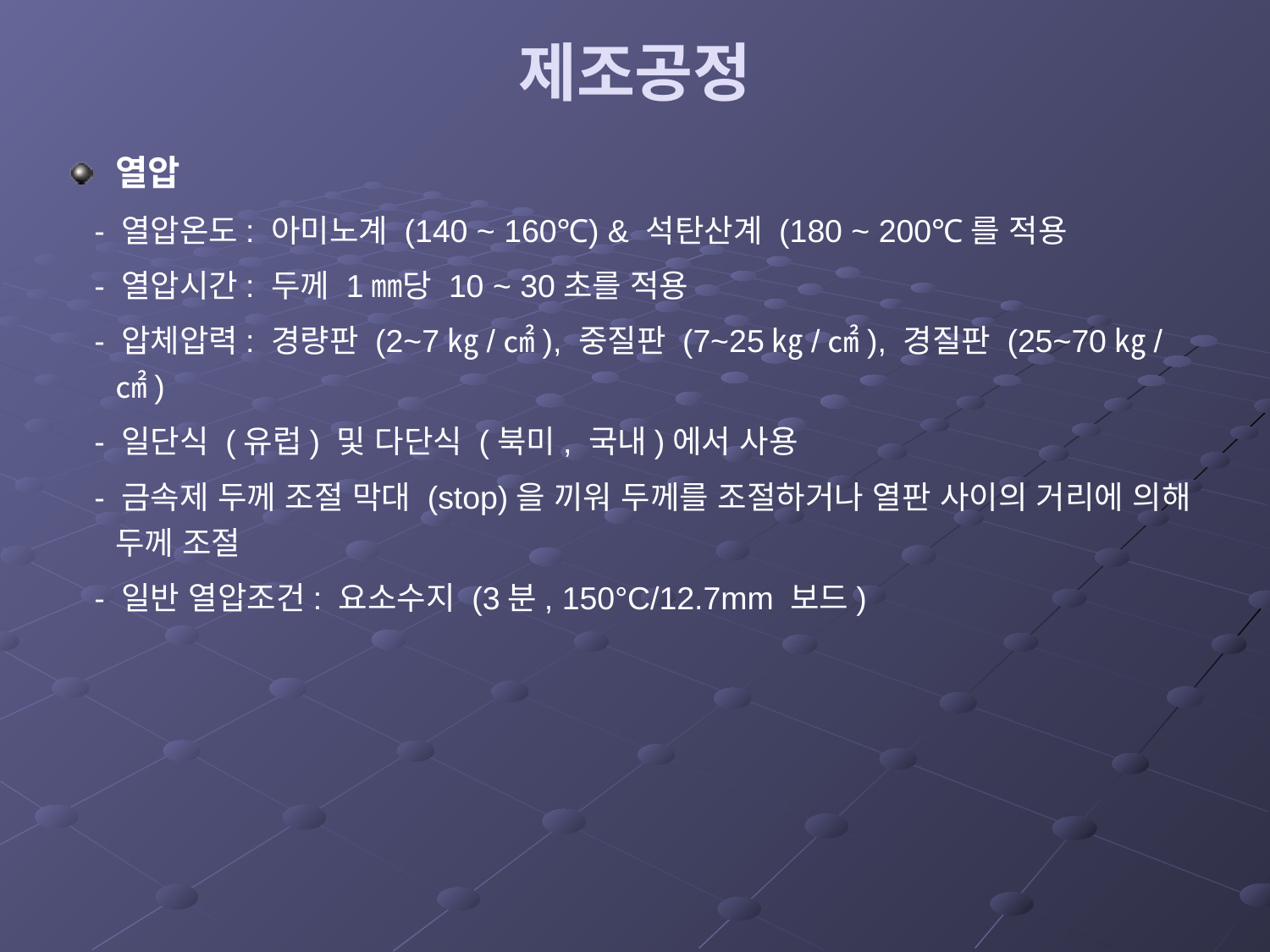

# 제조공정
열압
   - 열압온도: 아미노계 (140 ~ 160℃) & 석탄산계 (180 ~ 200℃를 적용
   - 열압시간: 두께 1㎜당 10 ~ 30초를 적용
   - 압체압력: 경량판 (2~7㎏/㎠), 중질판 (7~25㎏/㎠), 경질판 (25~70㎏/㎠)
   - 일단식 (유럽) 및 다단식 (북미, 국내)에서 사용
   - 금속제 두께 조절 막대 (stop)을 끼워 두께를 조절하거나 열판 사이의 거리에 의해 두께 조절
   - 일반 열압조건: 요소수지 (3분, 150°C/12.7mm 보드)